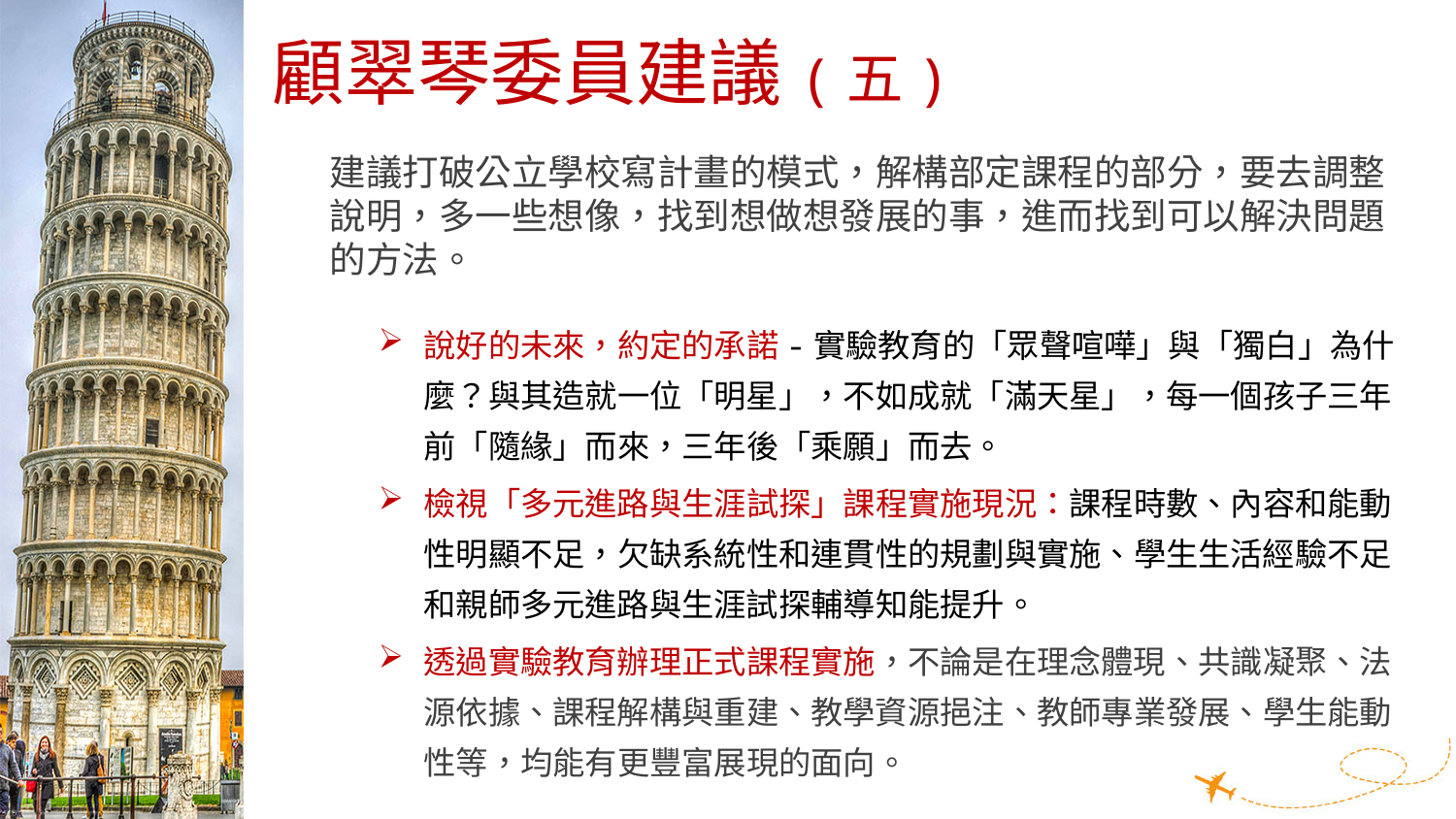

# 顧翠琴委員建議(五)
建議打破公立學校寫計畫的模式，解構部定課程的部分，要去調整說明，多一些想像，找到想做想發展的事，進而找到可以解決問題的方法。
說好的未來，約定的承諾-實驗教育的「眾聲喧嘩」與「獨白」為什麼？與其造就一位「明星」，不如成就「滿天星」，每一個孩子三年前「隨緣」而來，三年後「乘願」而去。
檢視「多元進路與生涯試探」課程實施現況：課程時數、內容和能動性明顯不足，欠缺系統性和連貫性的規劃與實施、學生生活經驗不足和親師多元進路與生涯試探輔導知能提升。
透過實驗教育辦理正式課程實施，不論是在理念體現、共識凝聚、法源依據、課程解構與重建、教學資源挹注、教師專業發展、學生能動性等，均能有更豐富展現的面向。